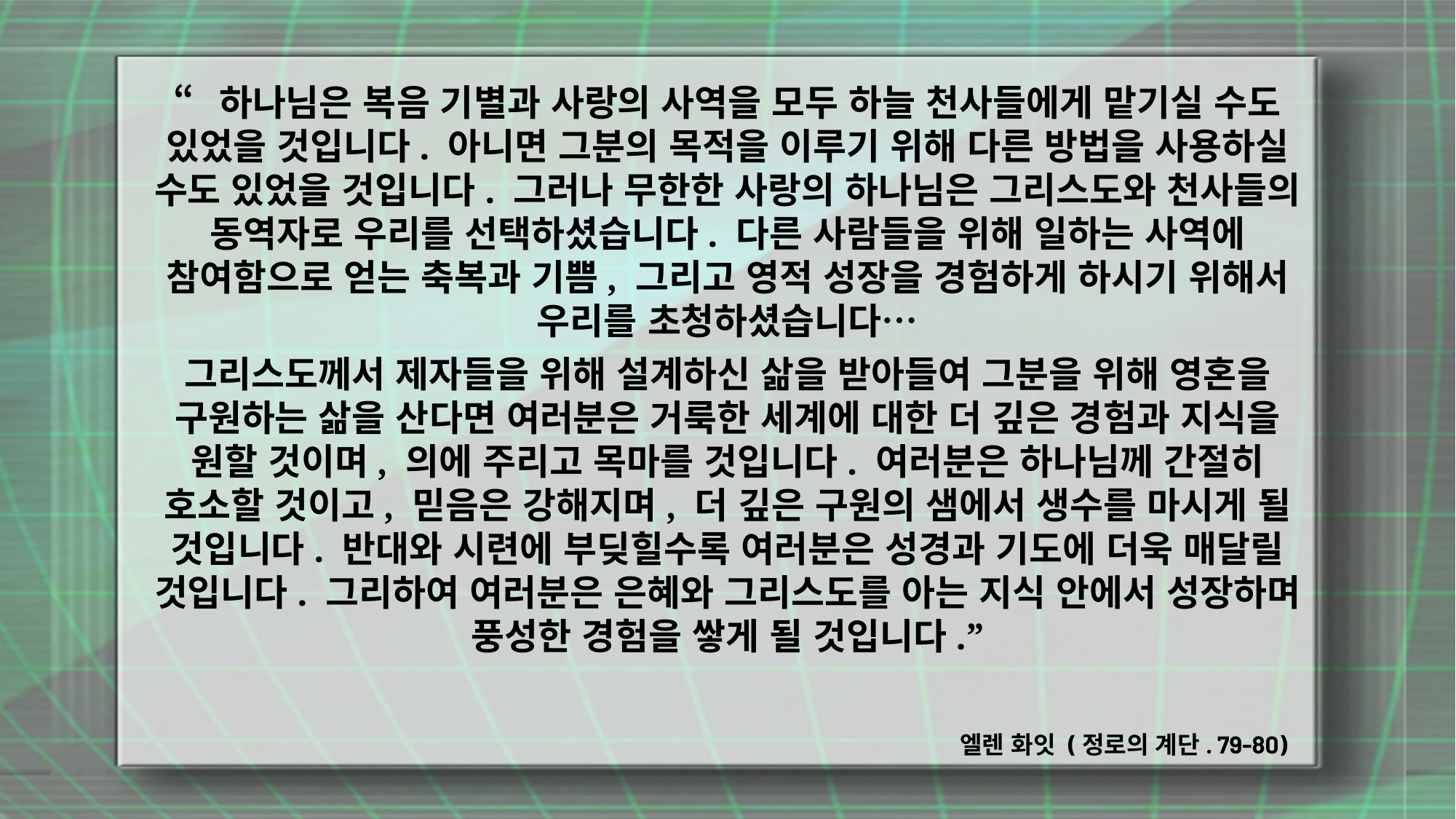

“하나님은 복음 기별과 사랑의 사역을 모두 하늘 천사들에게 맡기실 수도 있었을 것입니다. 아니면 그분의 목적을 이루기 위해 다른 방법을 사용하실 수도 있었을 것입니다. 그러나 무한한 사랑의 하나님은 그리스도와 천사들의 동역자로 우리를 선택하셨습니다. 다른 사람들을 위해 일하는 사역에 참여함으로 얻는 축복과 기쁨, 그리고 영적 성장을 경험하게 하시기 위해서 우리를 초청하셨습니다…
그리스도께서 제자들을 위해 설계하신 삶을 받아들여 그분을 위해 영혼을 구원하는 삶을 산다면 여러분은 거룩한 세계에 대한 더 깊은 경험과 지식을 원할 것이며, 의에 주리고 목마를 것입니다. 여러분은 하나님께 간절히 호소할 것이고, 믿음은 강해지며, 더 깊은 구원의 샘에서 생수를 마시게 될 것입니다. 반대와 시련에 부딪힐수록 여러분은 성경과 기도에 더욱 매달릴 것입니다. 그리하여 여러분은 은혜와 그리스도를 아는 지식 안에서 성장하며 풍성한 경험을 쌓게 될 것입니다.”

엘렌 화잇 (정로의 계단. 79-80)